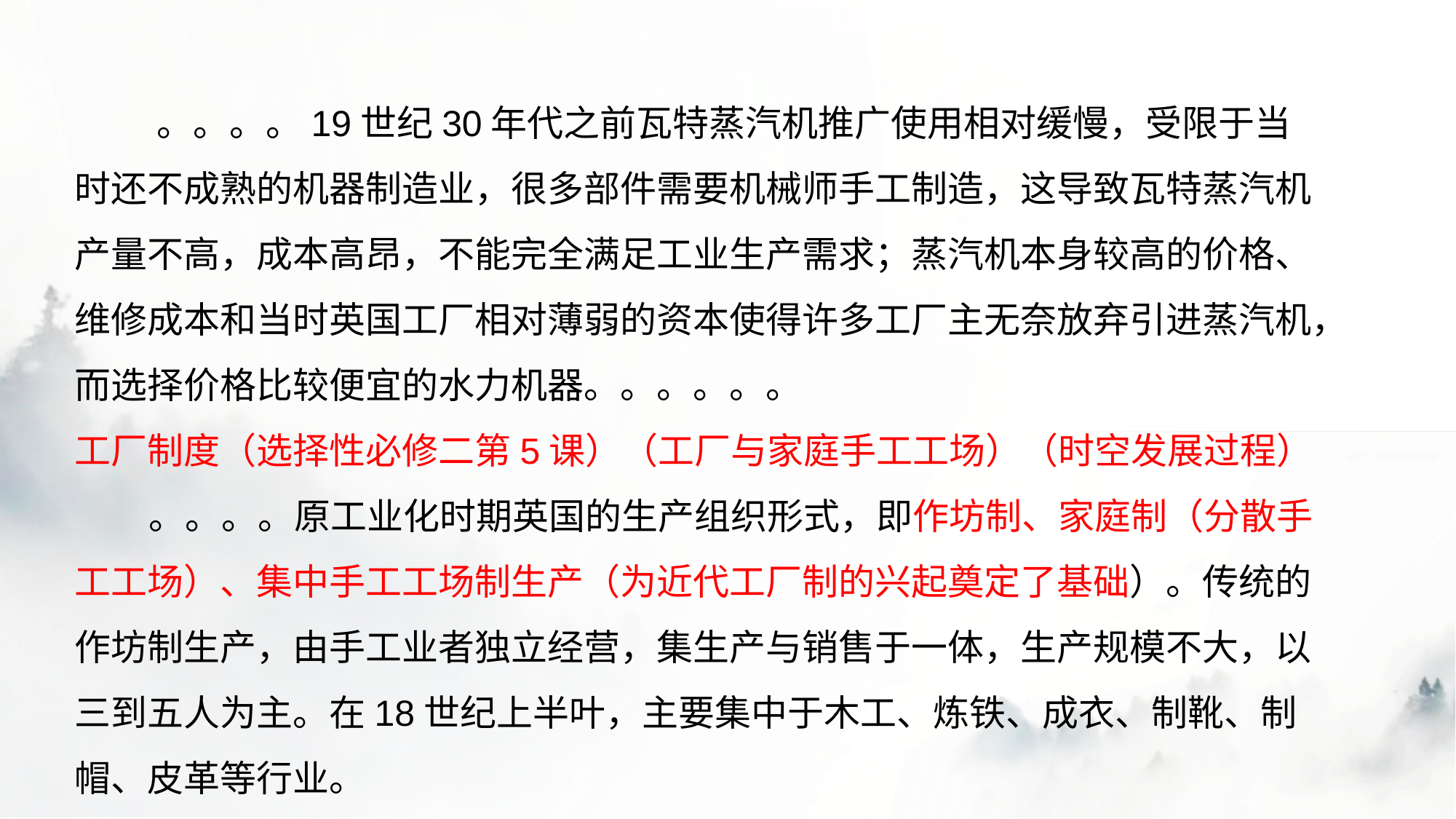

。。。。19世纪30年代之前瓦特蒸汽机推广使用相对缓慢，受限于当时还不成熟的机器制造业，很多部件需要机械师手工制造，这导致瓦特蒸汽机产量不高，成本高昂，不能完全满足工业生产需求；蒸汽机本身较高的价格、维修成本和当时英国工厂相对薄弱的资本使得许多工厂主无奈放弃引进蒸汽机，而选择价格比较便宜的水力机器。。。。。。
工厂制度（选择性必修二第5课）（工厂与家庭手工工场）（时空发展过程）
        。。。。原工业化时期英国的生产组织形式，即作坊制、家庭制（分散手工工场）、集中手工工场制生产（为近代工厂制的兴起奠定了基础）。传统的作坊制生产，由手工业者独立经营，集生产与销售于一体，生产规模不大，以三到五人为主。在18世纪上半叶，主要集中于木工、炼铁、成衣、制靴、制帽、皮革等行业。